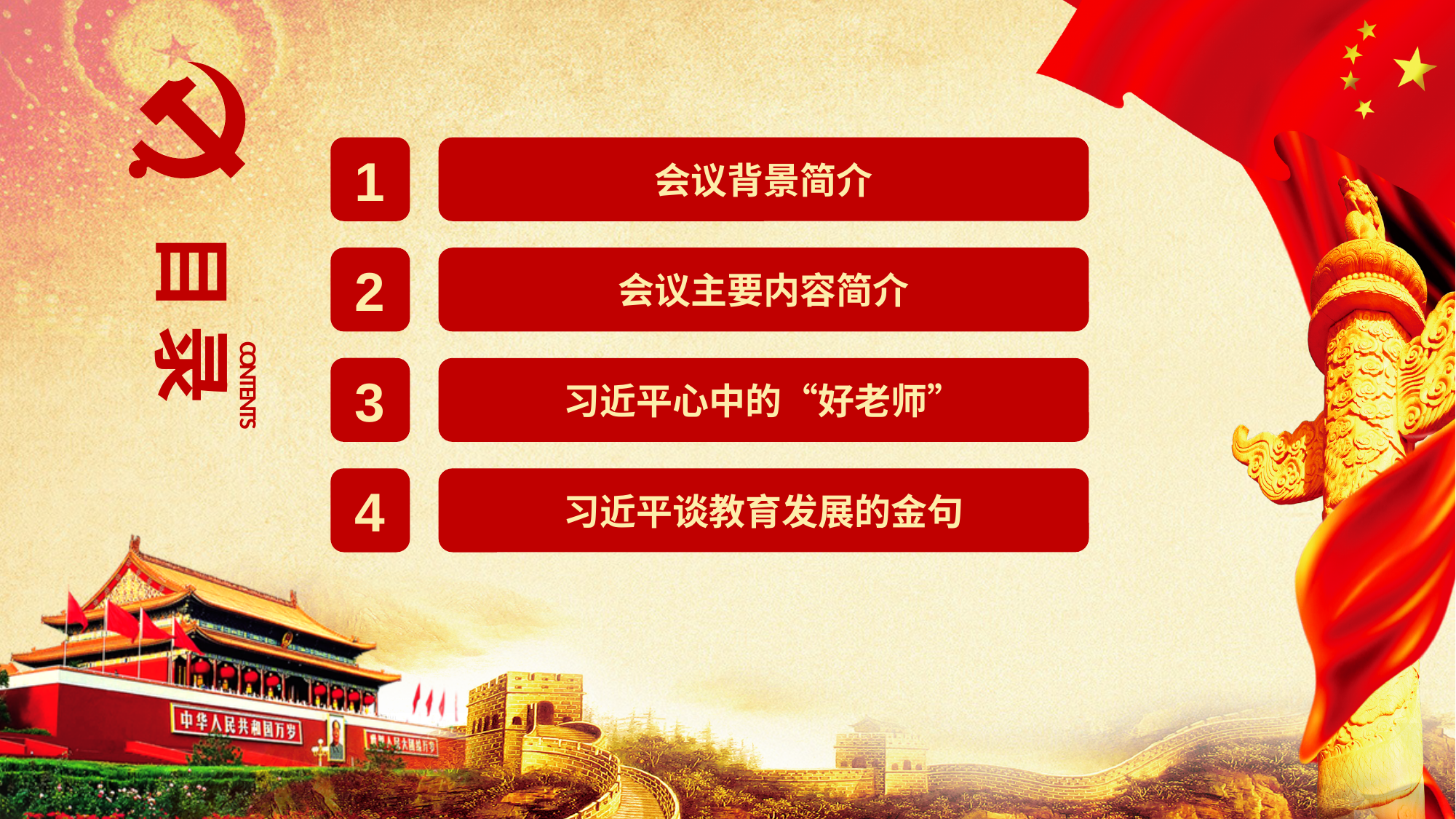

1
会议背景简介
目录
CONTENTS
2
会议主要内容简介
3
习近平心中的“好老师”
4
习近平谈教育发展的金句